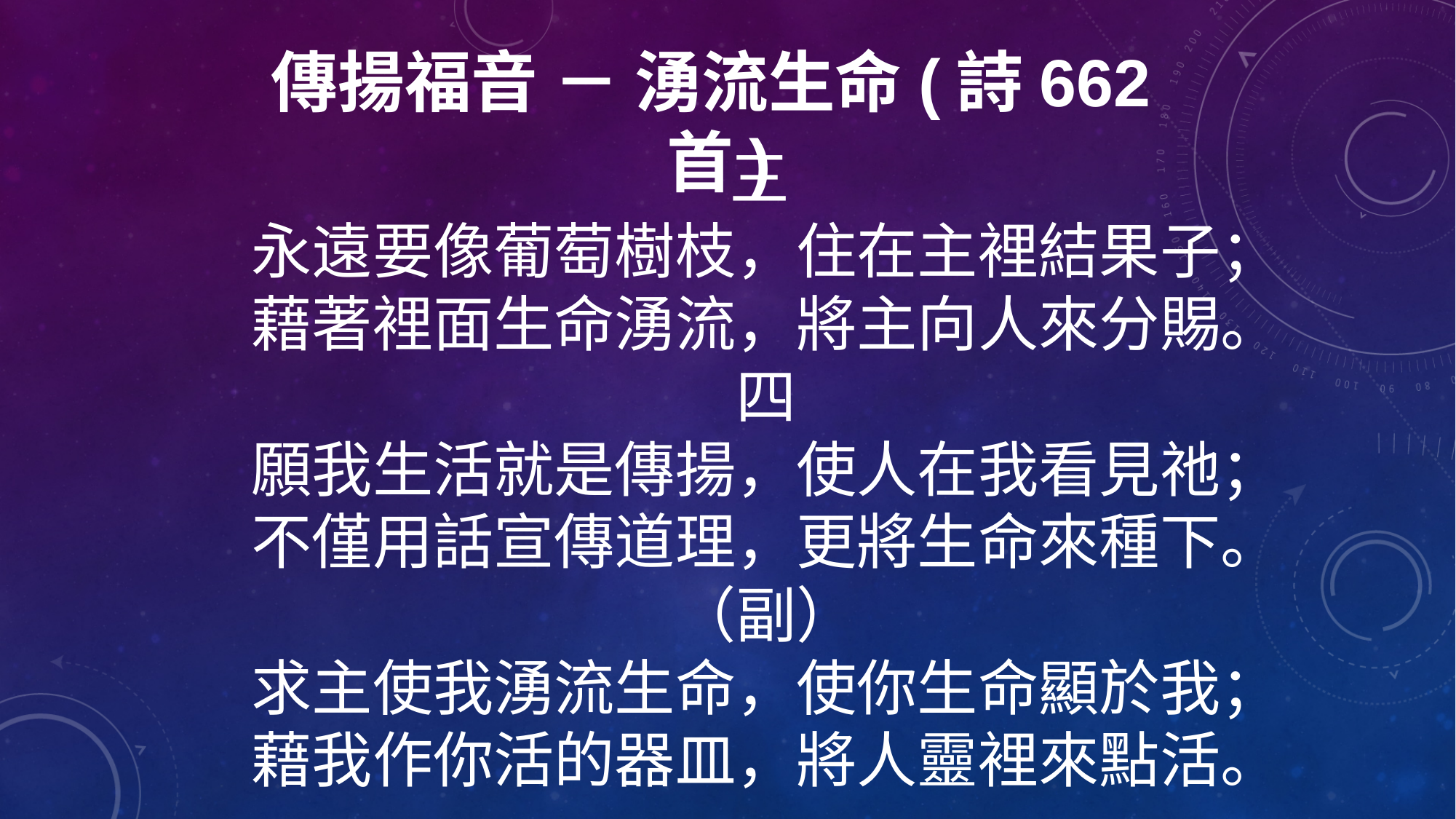

傳揚福音 － 湧流生命(詩662首)
三
永遠要像葡萄樹枝，住在主裡結果子；
藉著裡面生命湧流，將主向人來分賜。
四
願我生活就是傳揚，使人在我看見祂；
不僅用話宣傳道理，更將生命來種下。
（副）
求主使我湧流生命，使你生命顯於我；
藉我作你活的器皿，將人靈裡來點活。